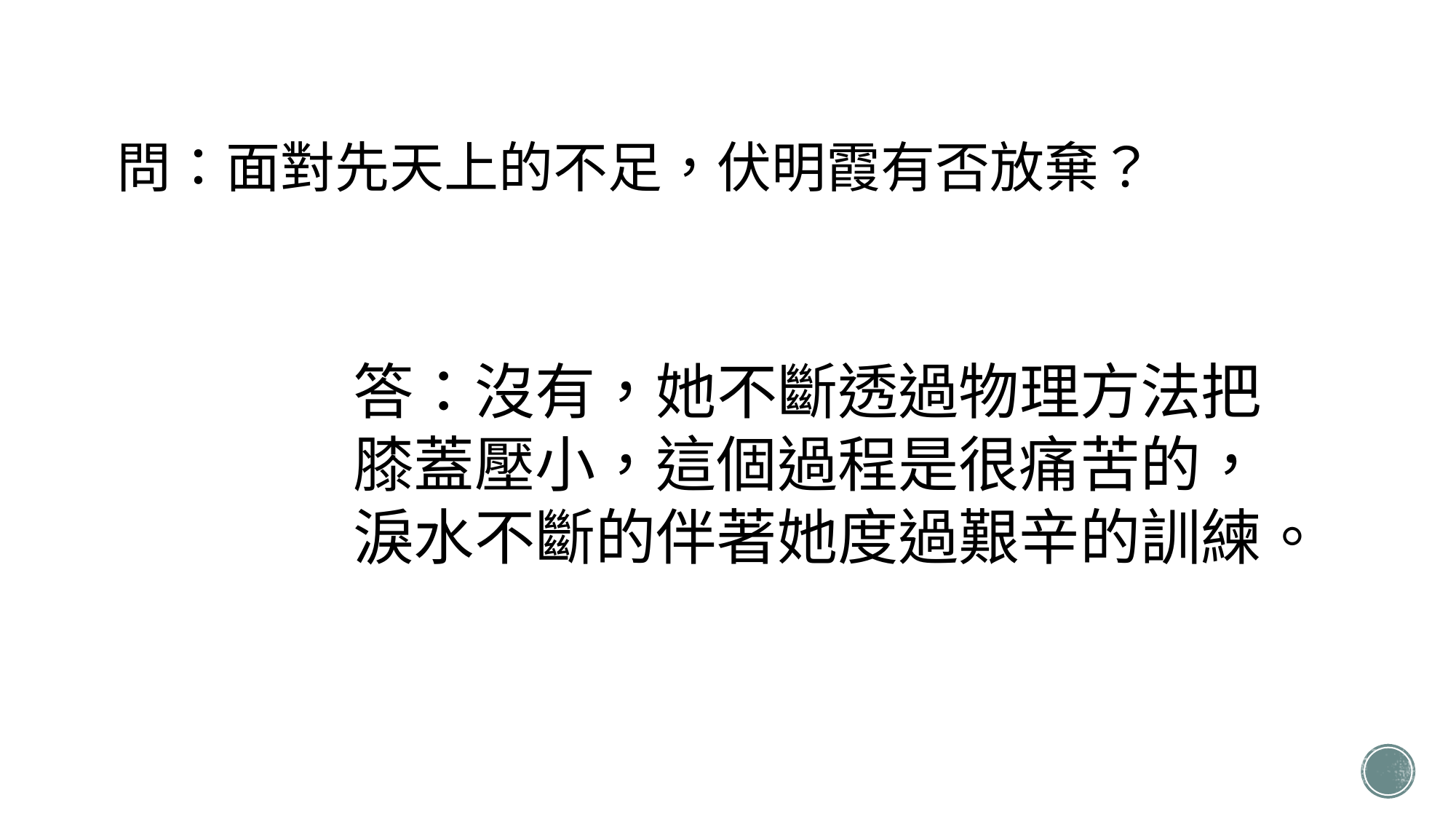

問：面對先天上的不足，伏明霞有否放棄？
答：沒有，她不斷透過物理方法把膝蓋壓小，這個過程是很痛苦的，淚水不斷的伴著她度過艱辛的訓練。